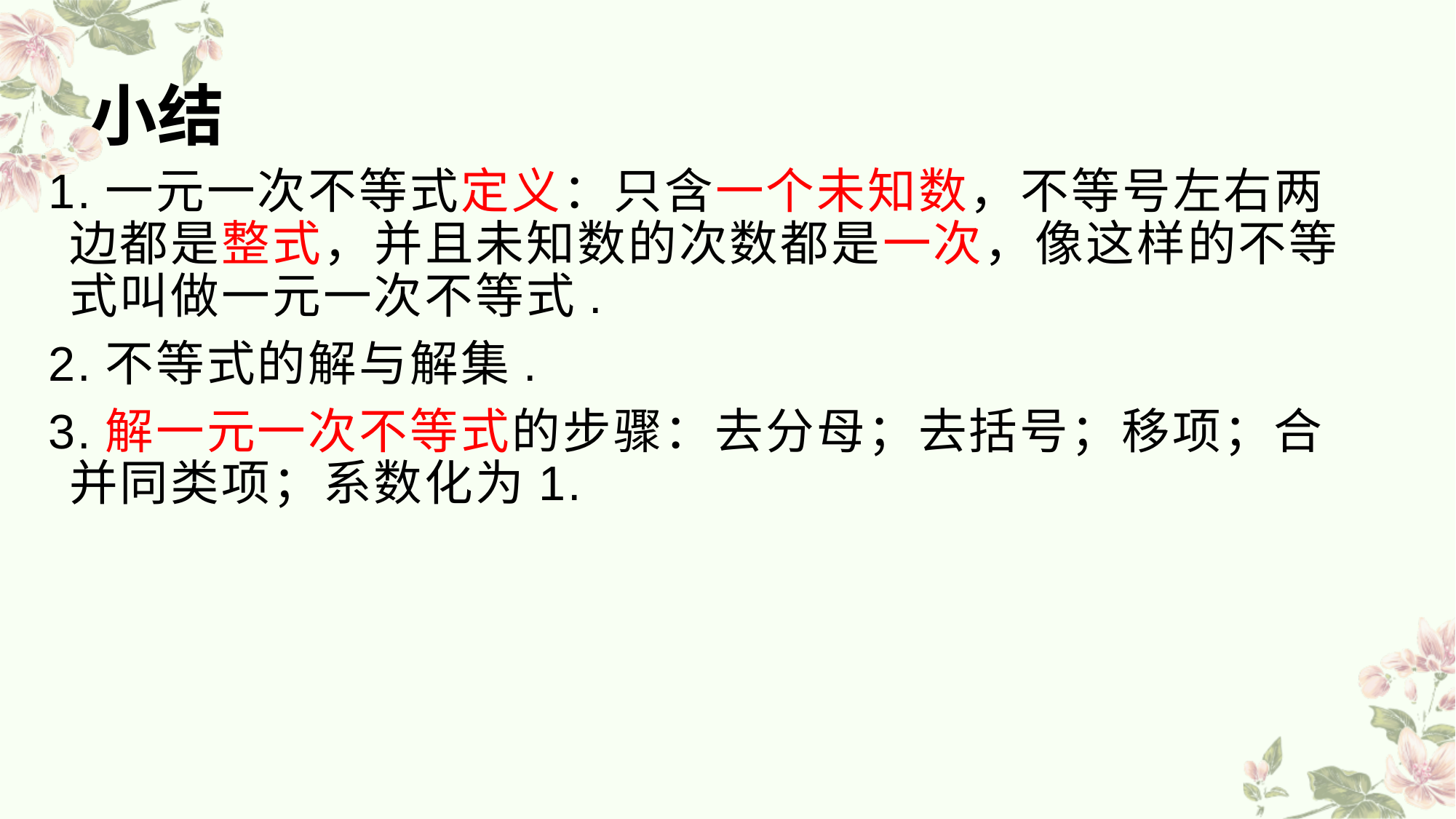

小结
1.一元一次不等式定义：只含一个未知数，不等号左右两边都是整式，并且未知数的次数都是一次，像这样的不等式叫做一元一次不等式.
2.不等式的解与解集.
3.解一元一次不等式的步骤：去分母；去括号；移项；合并同类项；系数化为1.